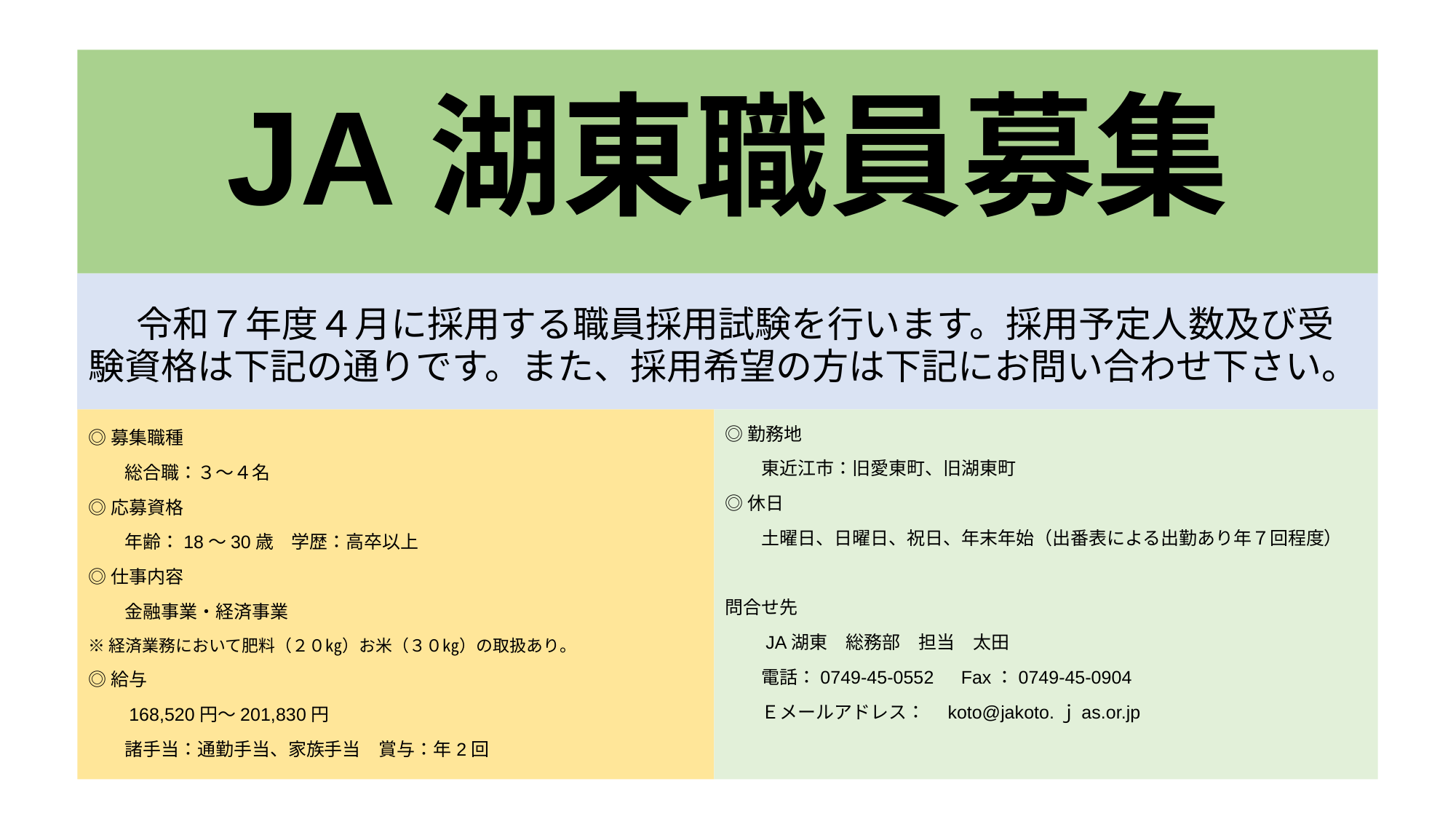

# JA湖東職員募集

　令和７年度４月に採用する職員採用試験を行います。採用予定人数及び受験資格は下記の通りです。また、採用希望の方は下記にお問い合わせ下さい。
◎募集職種
　　総合職：３～４名
◎応募資格
　　年齢：18～30歳　学歴：高卒以上
◎仕事内容
　　金融事業・経済事業
※経済業務において肥料（２０㎏）お米（３０㎏）の取扱あり。
◎給与
　　168,520円～201,830円
　　諸手当：通勤手当、家族手当　賞与：年2回
◎勤務地
　　東近江市：旧愛東町、旧湖東町
◎休日
　　土曜日、日曜日、祝日、年末年始（出番表による出勤あり年７回程度）

問合せ先
　　JA湖東　総務部　担当　太田
　　電話：0749-45-0552　Fax：0749-45-0904
　　Ｅメールアドレス：　koto@jakoto.ｊas.or.jp